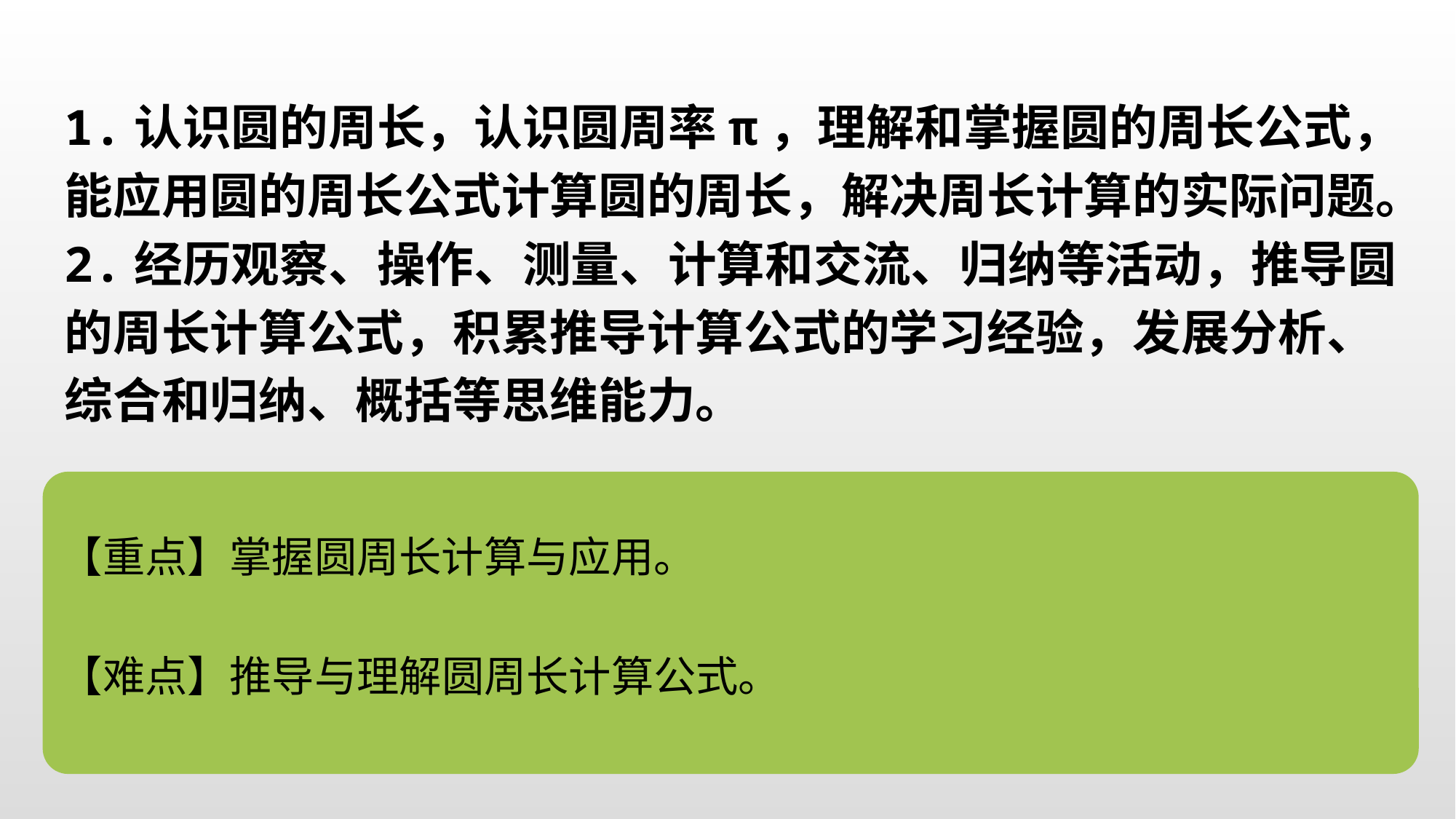

1.认识圆的周长，认识圆周率π，理解和掌握圆的周长公式，能应用圆的周长公式计算圆的周长，解决周长计算的实际问题。
2.经历观察、操作、测量、计算和交流、归纳等活动，推导圆的周长计算公式，积累推导计算公式的学习经验，发展分析、综合和归纳、概括等思维能力。

【重点】掌握圆周长计算与应用。
【难点】推导与理解圆周长计算公式。